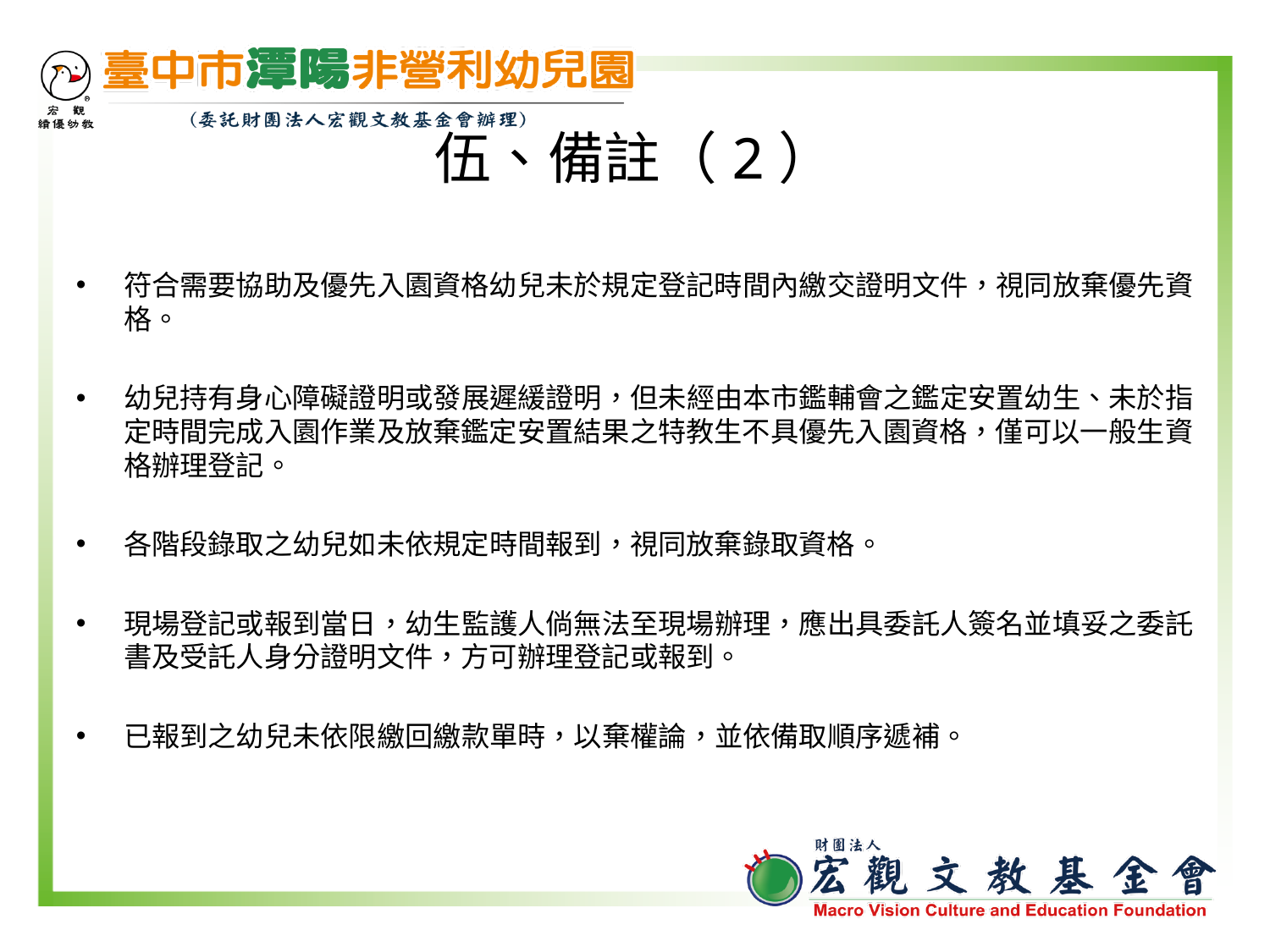

# 伍、備註（2）

符合需要協助及優先入園資格幼兒未於規定登記時間內繳交證明文件，視同放棄優先資格。

幼兒持有身心障礙證明或發展遲緩證明，但未經由本市鑑輔會之鑑定安置幼生、未於指定時間完成入園作業及放棄鑑定安置結果之特教生不具優先入園資格，僅可以一般生資格辦理登記。

各階段錄取之幼兒如未依規定時間報到，視同放棄錄取資格。

現場登記或報到當日，幼生監護人倘無法至現場辦理，應出具委託人簽名並填妥之委託書及受託人身分證明文件，方可辦理登記或報到。

已報到之幼兒未依限繳回繳款單時，以棄權論，並依備取順序遞補。